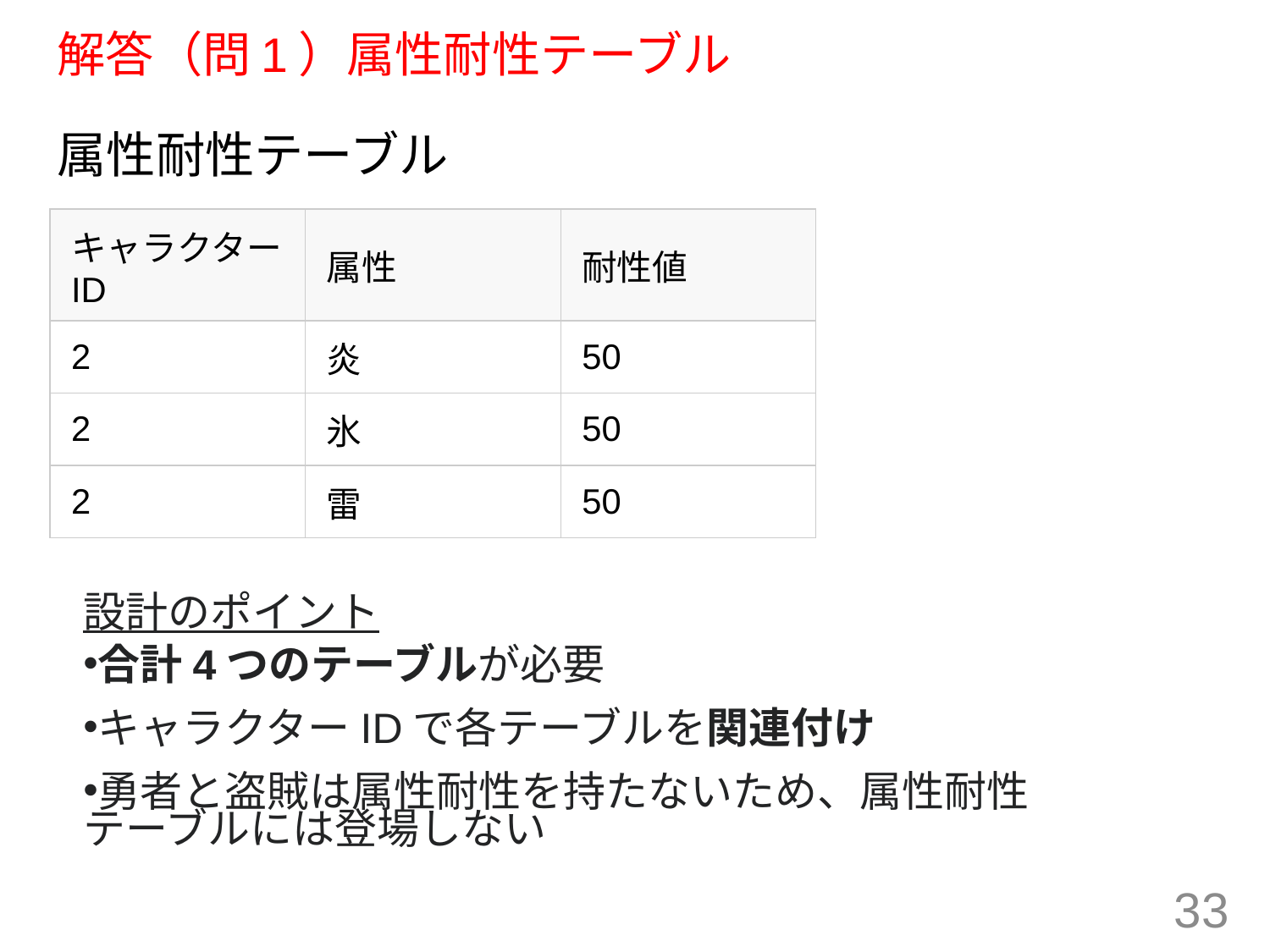

# 解答（問1）属性耐性テーブル
属性耐性テーブル
| キャラクターID | 属性 | 耐性値 |
| --- | --- | --- |
| 2 | 炎 | 50 |
| 2 | 氷 | 50 |
| 2 | 雷 | 50 |
設計のポイント
合計4つのテーブルが必要
キャラクターIDで各テーブルを関連付け
勇者と盗賊は属性耐性を持たないため、属性耐性テーブルには登場しない
33